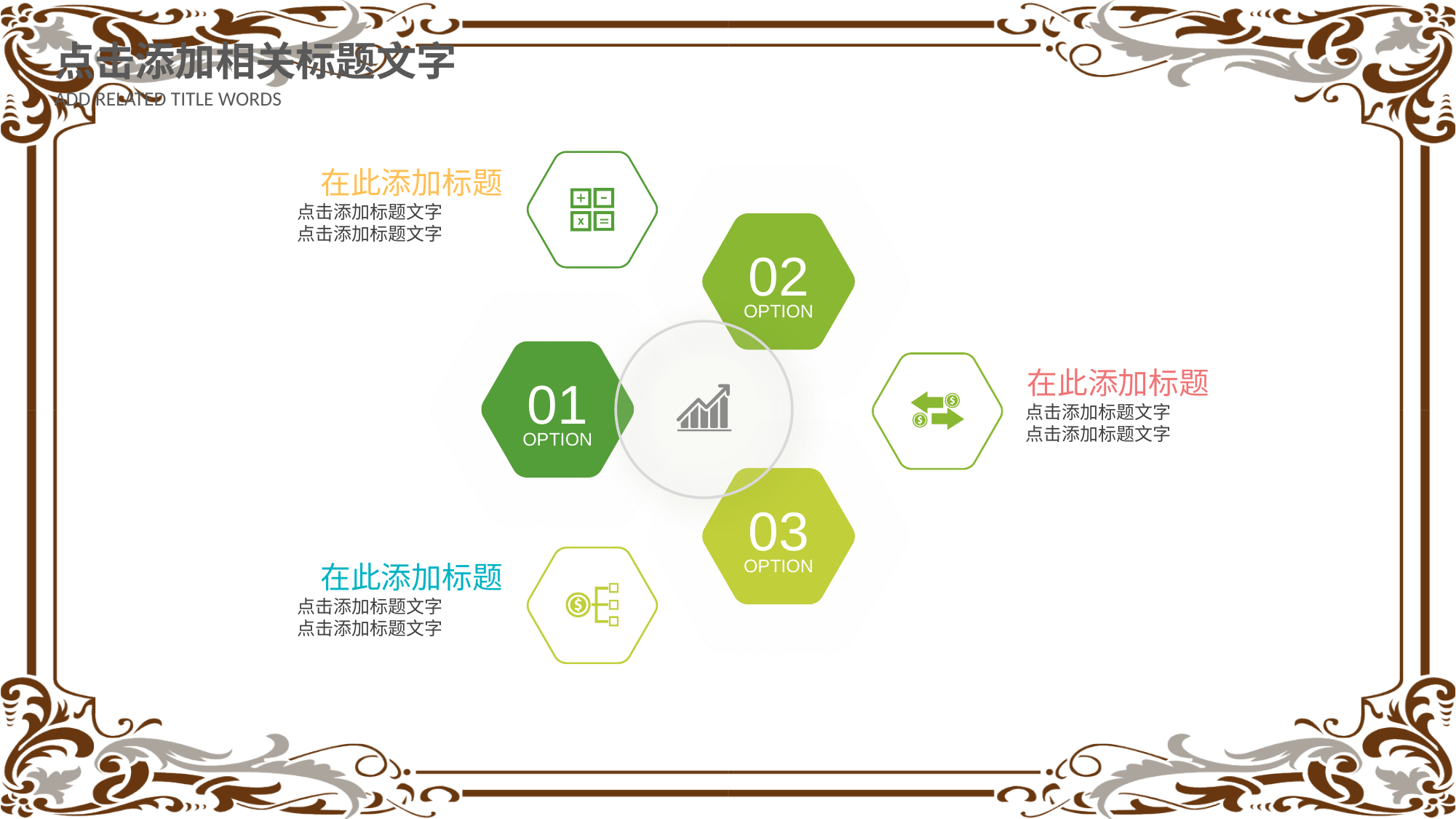

点击添加相关标题文字
ADD RELATED TITLE WORDS

在此添加标题
点击添加标题文字
点击添加标题文字

02
OPTION

在此添加标题
点击添加标题文字
点击添加标题文字
01
OPTION

03
OPTION

在此添加标题
点击添加标题文字
点击添加标题文字